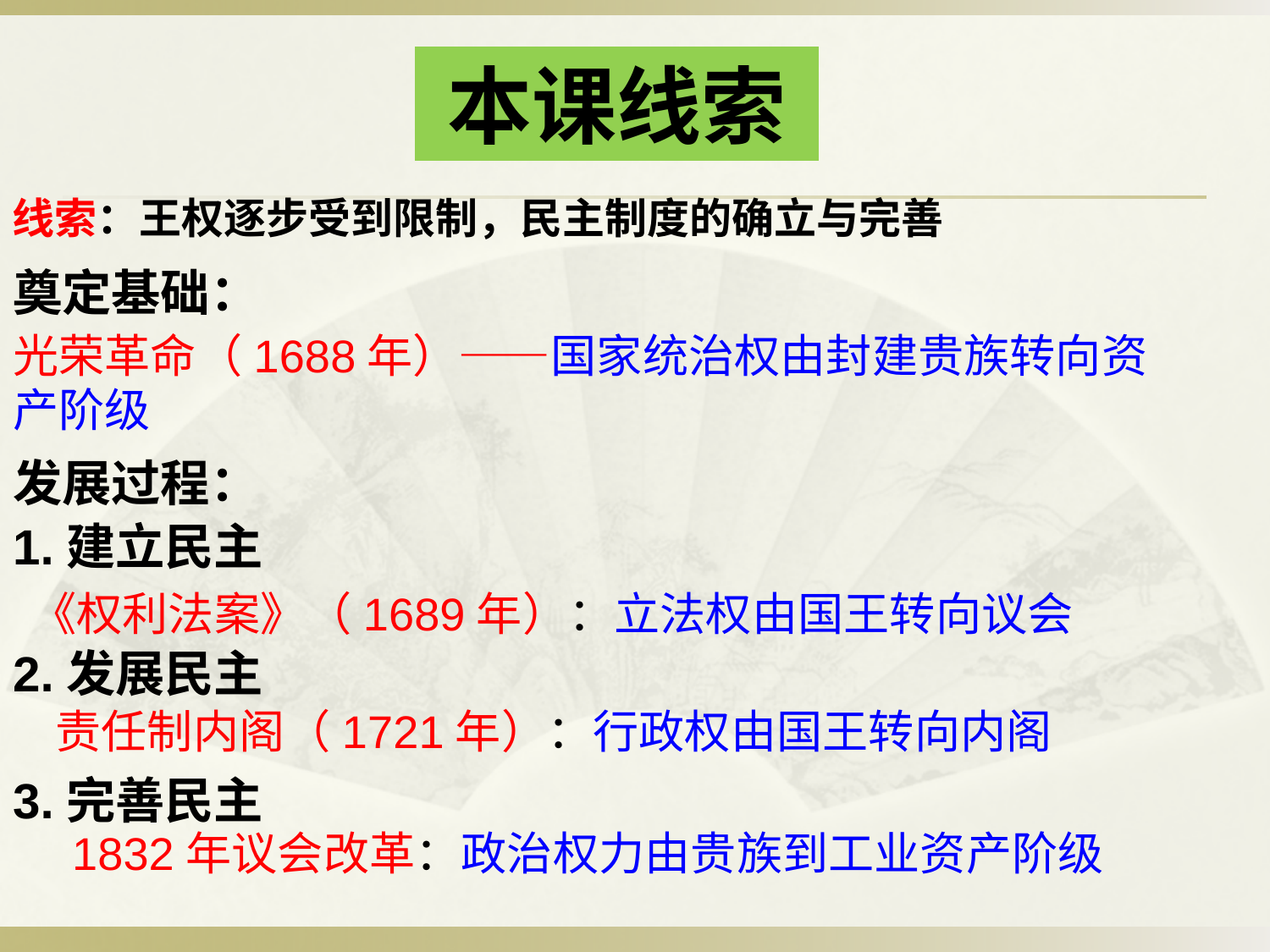

本课线索
线索：王权逐步受到限制，民主制度的确立与完善
奠定基础：

发展过程：
1.建立民主

2.发展民主

3.完善民主
光荣革命（1688年）——国家统治权由封建贵族转向资产阶级
《权利法案》（1689年）：立法权由国王转向议会
责任制内阁（1721年）：行政权由国王转向内阁
1832年议会改革：政治权力由贵族到工业资产阶级